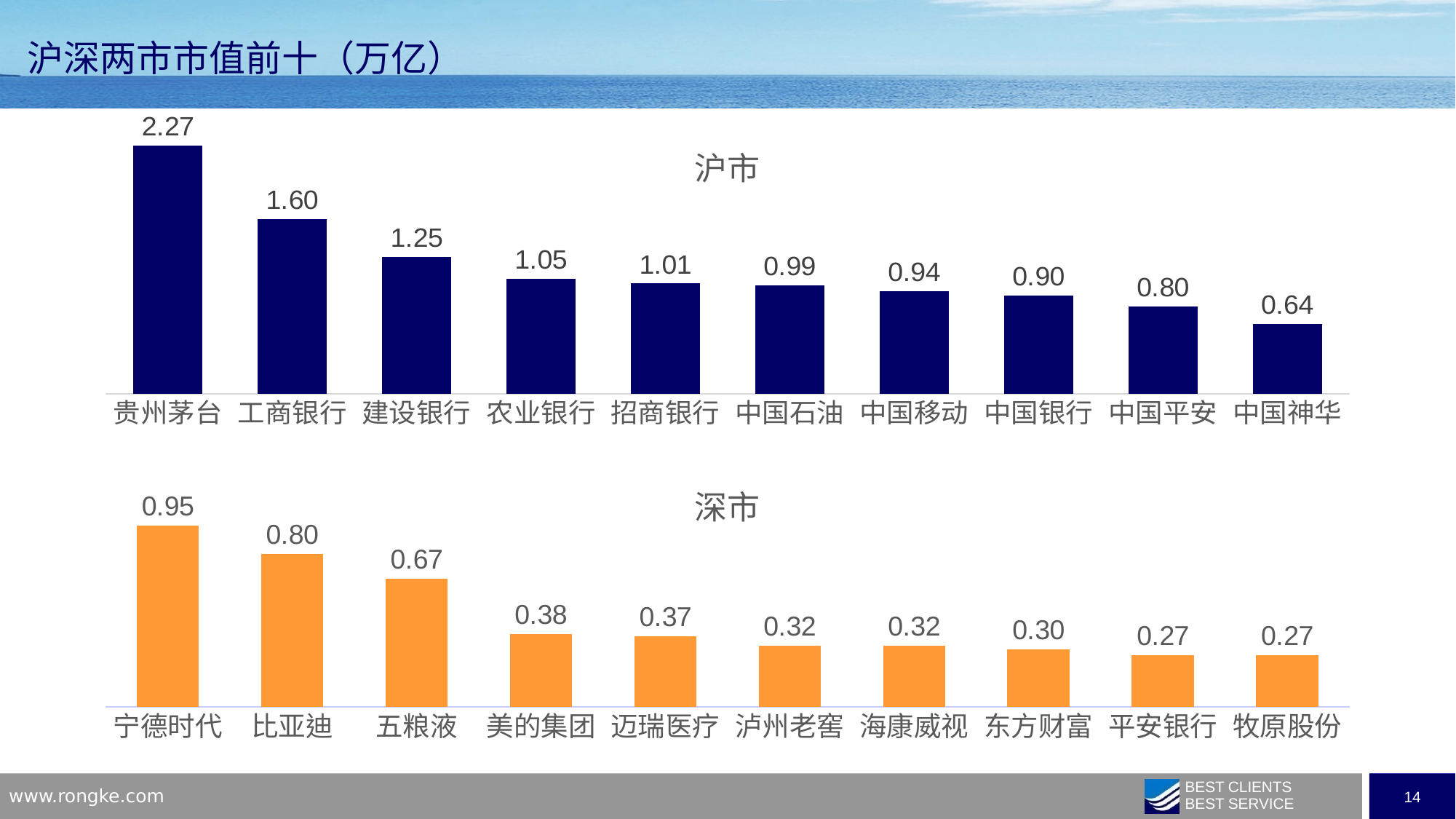

沪深两市市值前十（万亿）

### Chart: 沪市

| Category | 系列 1 |
|---|---|
| 贵州茅台 | 2.27 |
| 工商银行 | 1.6 |
| 建设银行 | 1.25 |
| 农业银行 | 1.05 |
| 招商银行 | 1.01 |
| 中国石油 | 0.99 |
| 中国移动 | 0.94 |
| 中国银行 | 0.9 |
| 中国平安 | 0.8 |
| 中国神华 | 0.64 |

### Chart: 深市

| Category | 系列 1 |
|---|---|
| 宁德时代 | 0.95 |
| 比亚迪 | 0.8 |
| 五粮液 | 0.67 |
| 美的集团 | 0.38 |
| 迈瑞医疗 | 0.37 |
| 泸州老窖 | 0.32 |
| 海康威视 | 0.32 |
| 东方财富 | 0.3 |
| 平安银行 | 0.27 |
| 牧原股份 | 0.27 |